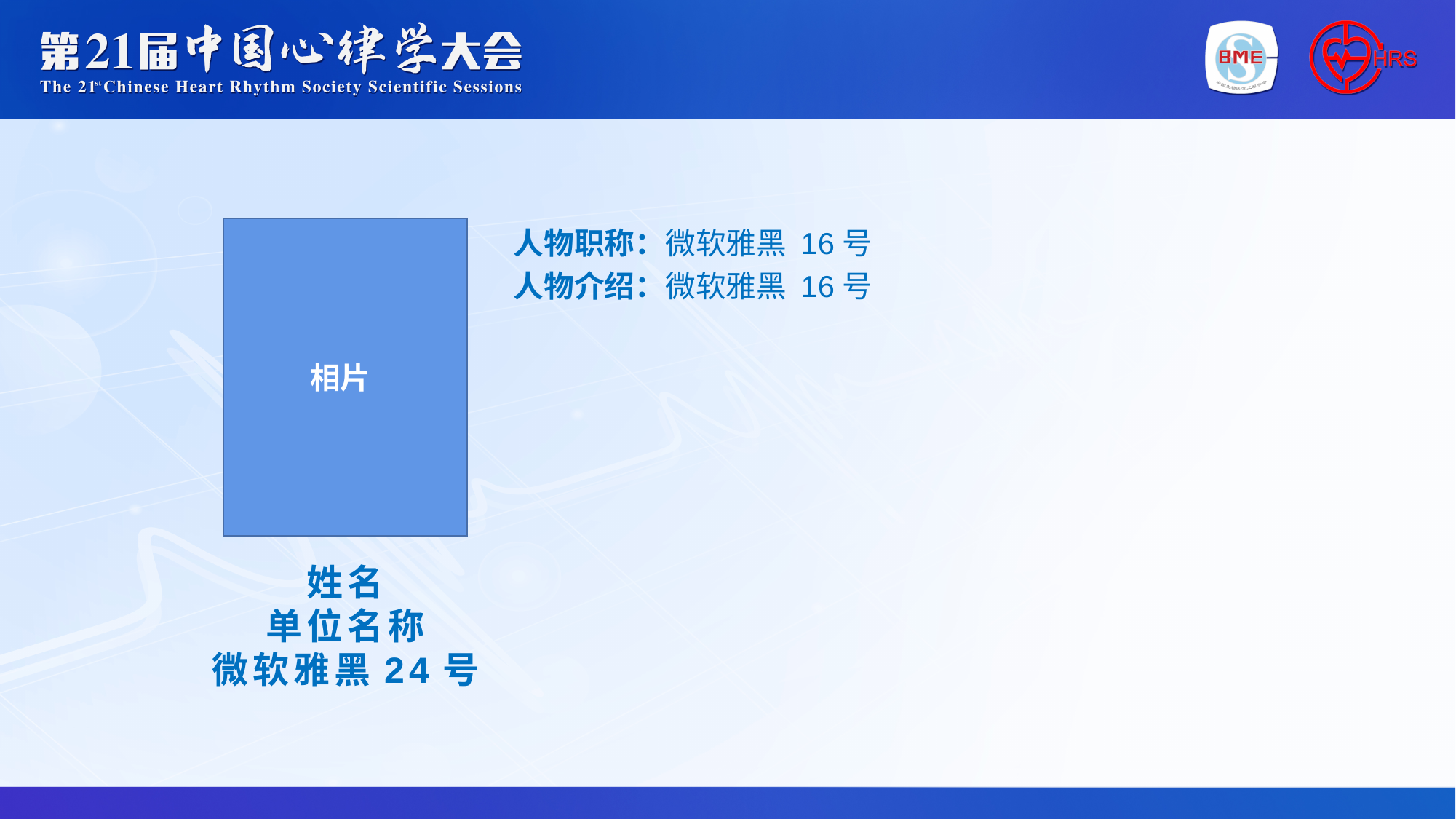

人物职称：微软雅黑 16号
人物介绍：微软雅黑 16号
相片
姓名
单位名称
微软雅黑24号